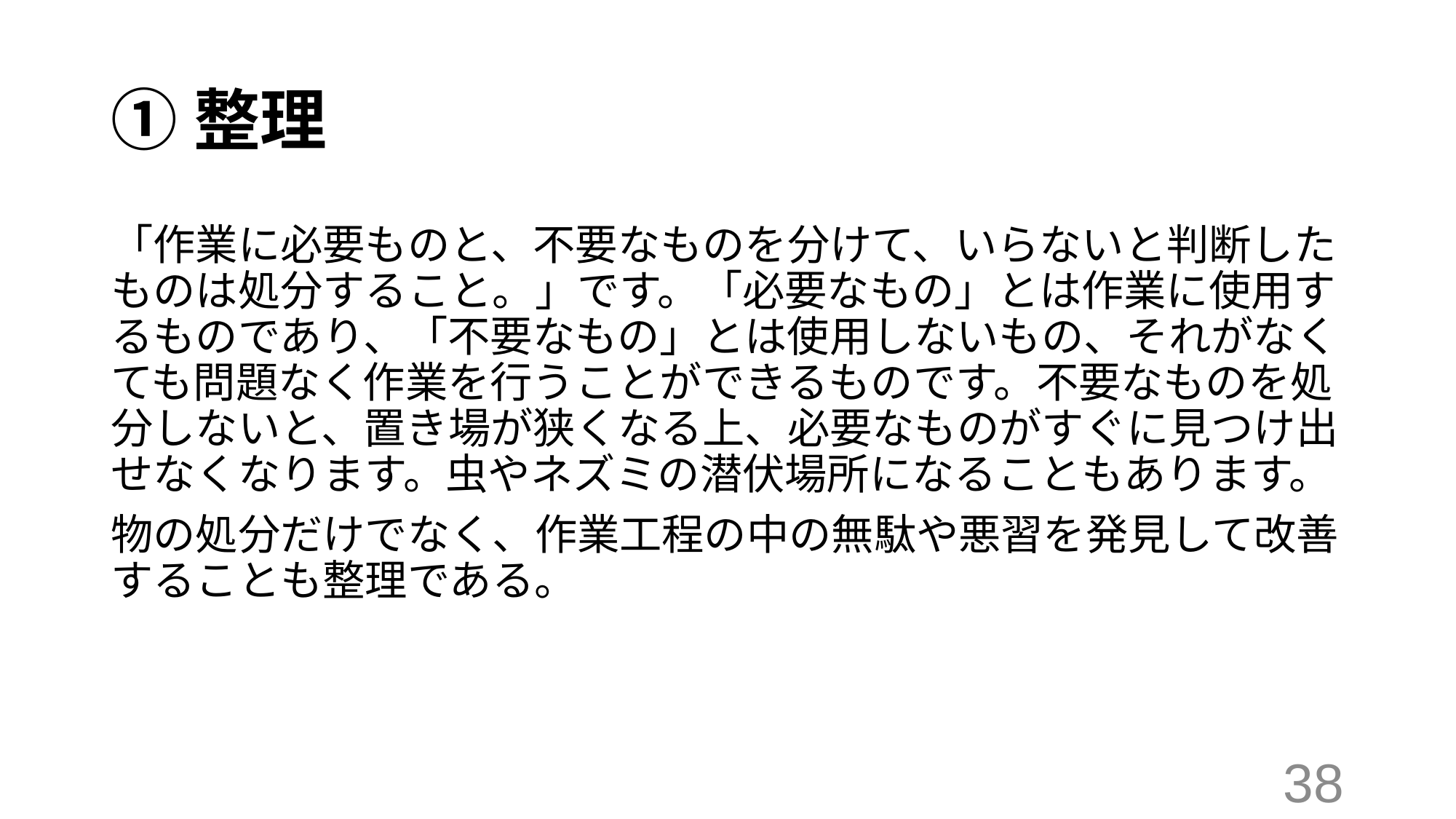

# ①整理
「作業に必要ものと、不要なものを分けて、いらないと判断したものは処分すること。」です。「必要なもの」とは作業に使用するものであり、「不要なもの」とは使用しないもの、それがなくても問題なく作業を行うことができるものです。不要なものを処分しないと、置き場が狭くなる上、必要なものがすぐに見つけ出せなくなります。虫やネズミの潜伏場所になることもあります。
物の処分だけでなく、作業工程の中の無駄や悪習を発見して改善することも整理である。

38